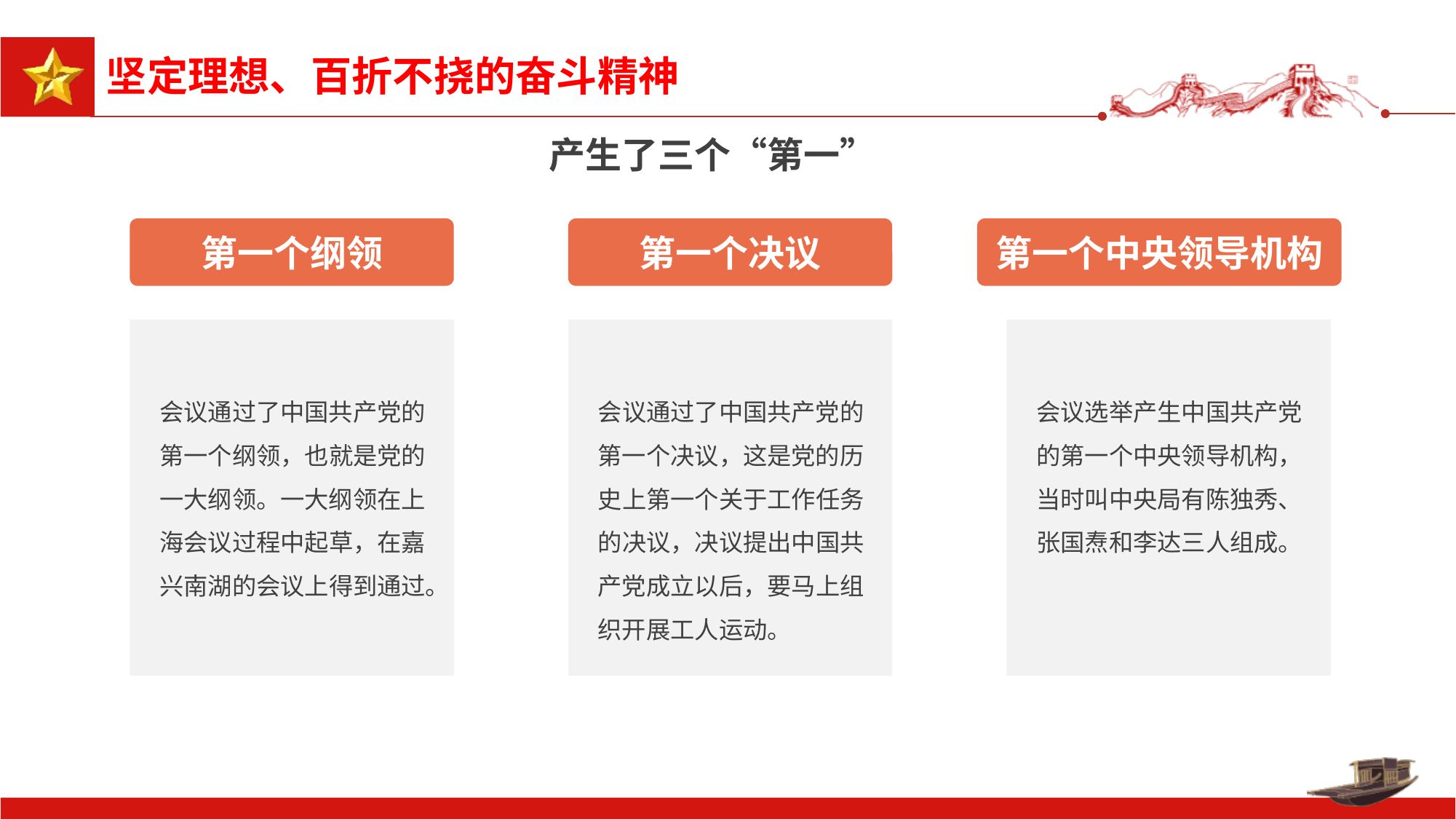

产生了三个“第一”
第一个纲领

会议通过了中国共产党的第一个纲领，也就是党的一大纲领。一大纲领在上海会议过程中起草，在嘉兴南湖的会议上得到通过。
第一个决议

会议通过了中国共产党的第一个决议，这是党的历史上第一个关于工作任务的决议，决议提出中国共产党成立以后，要马上组织开展工人运动。
第一个中央领导机构

会议选举产生中国共产党的第一个中央领导机构，当时叫中央局有陈独秀、张国焘和李达三人组成。